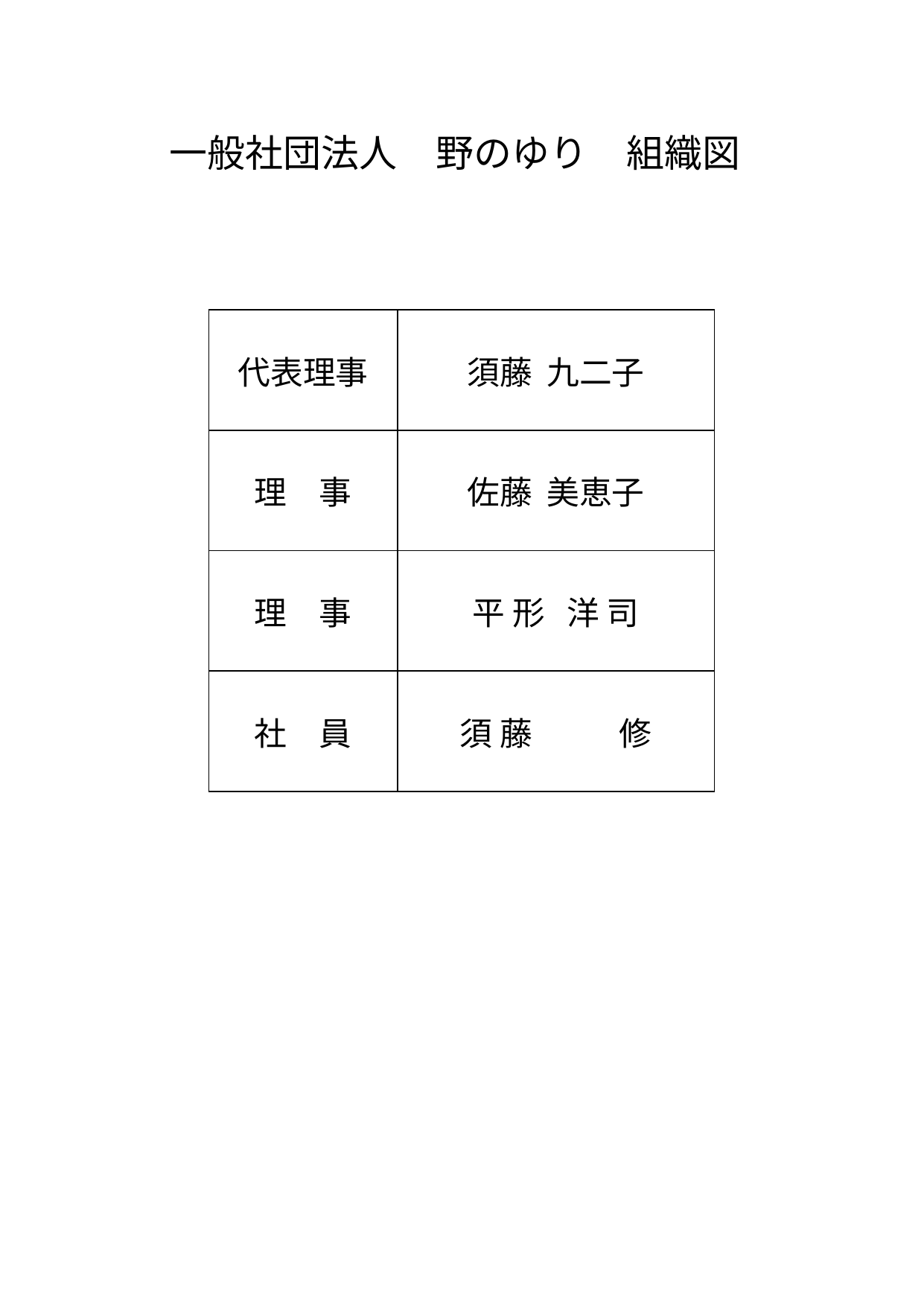

# 一般社団法人　野のゆり　組織図
| 代表理事 | 須藤 九二子 |
| --- | --- |
| 理　事 | 佐藤 美恵子 |
| 理　事 | 平 形 洋 司 |
| 社　員 | 須 藤　　 修 |